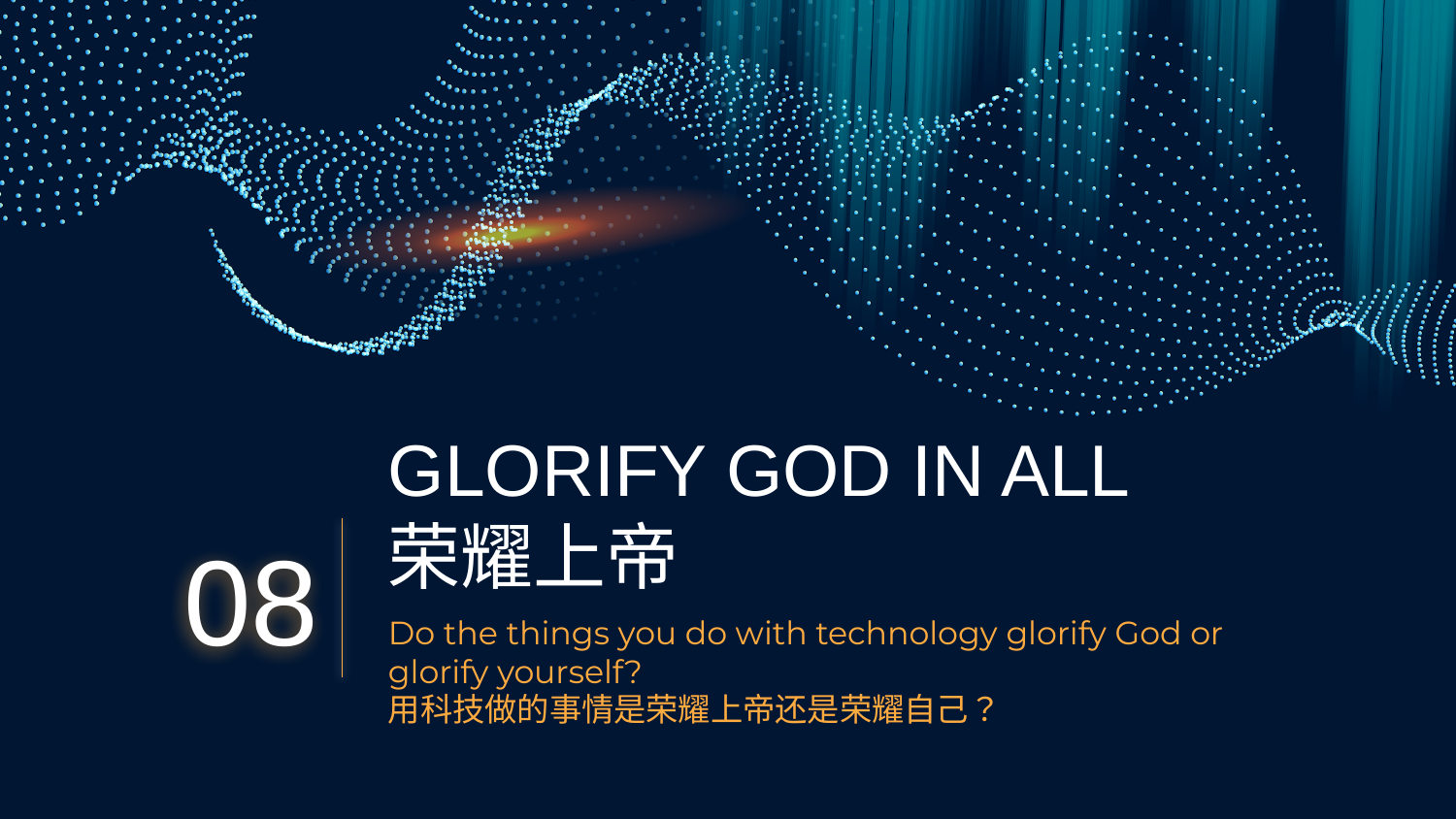

# GLORIFY GOD IN ALL 荣耀上帝
08
Do the things you do with technology glorify God or glorify yourself?
用科技做的事情是荣耀上帝还是荣耀自己？